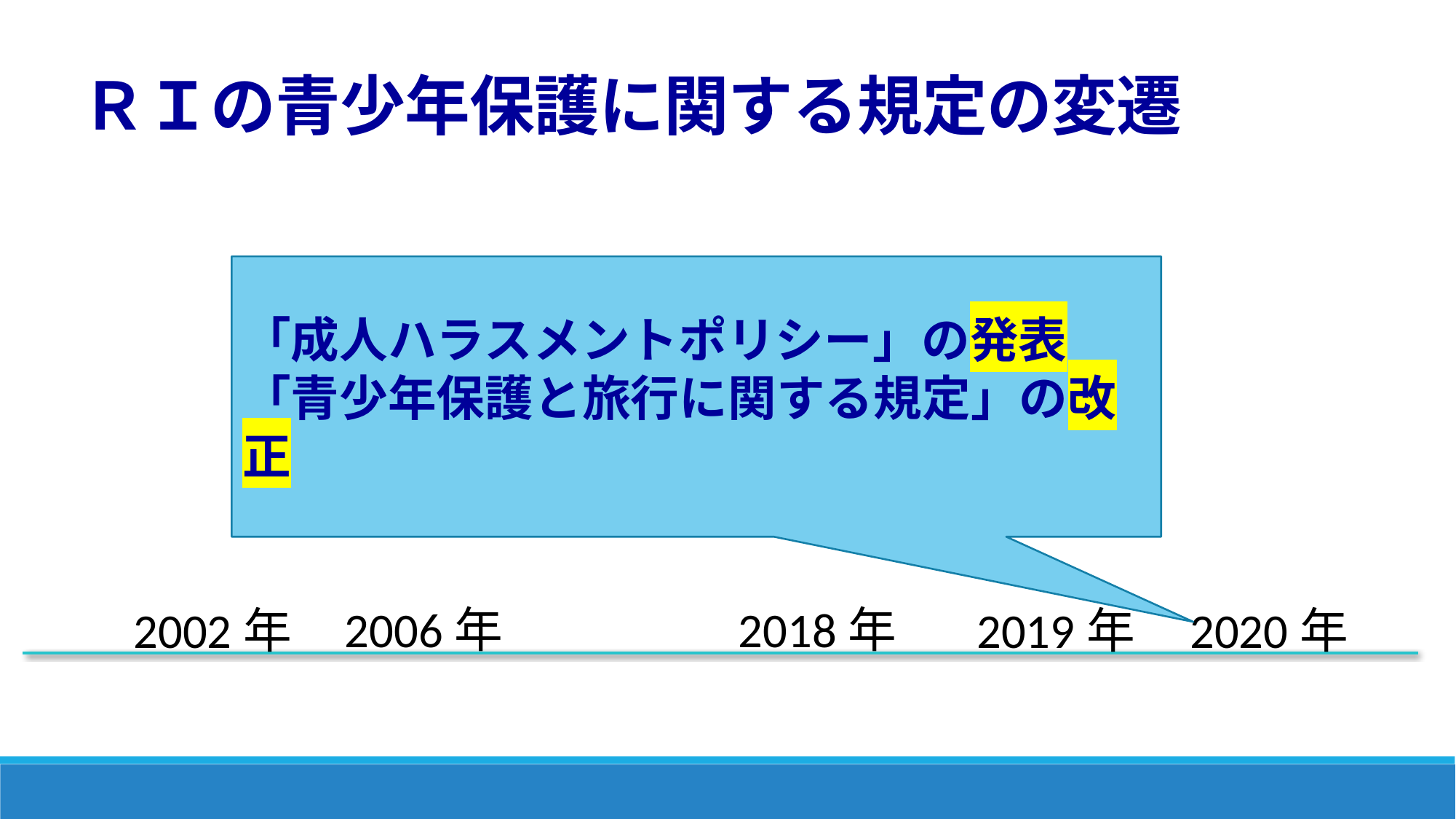

ＲＩの青少年保護に関する規定の変遷
「成人ハラスメントポリシー」の発表
「青少年保護と旅行に関する規定」の改正
2018年
2006年
2020年
2002年
2019年